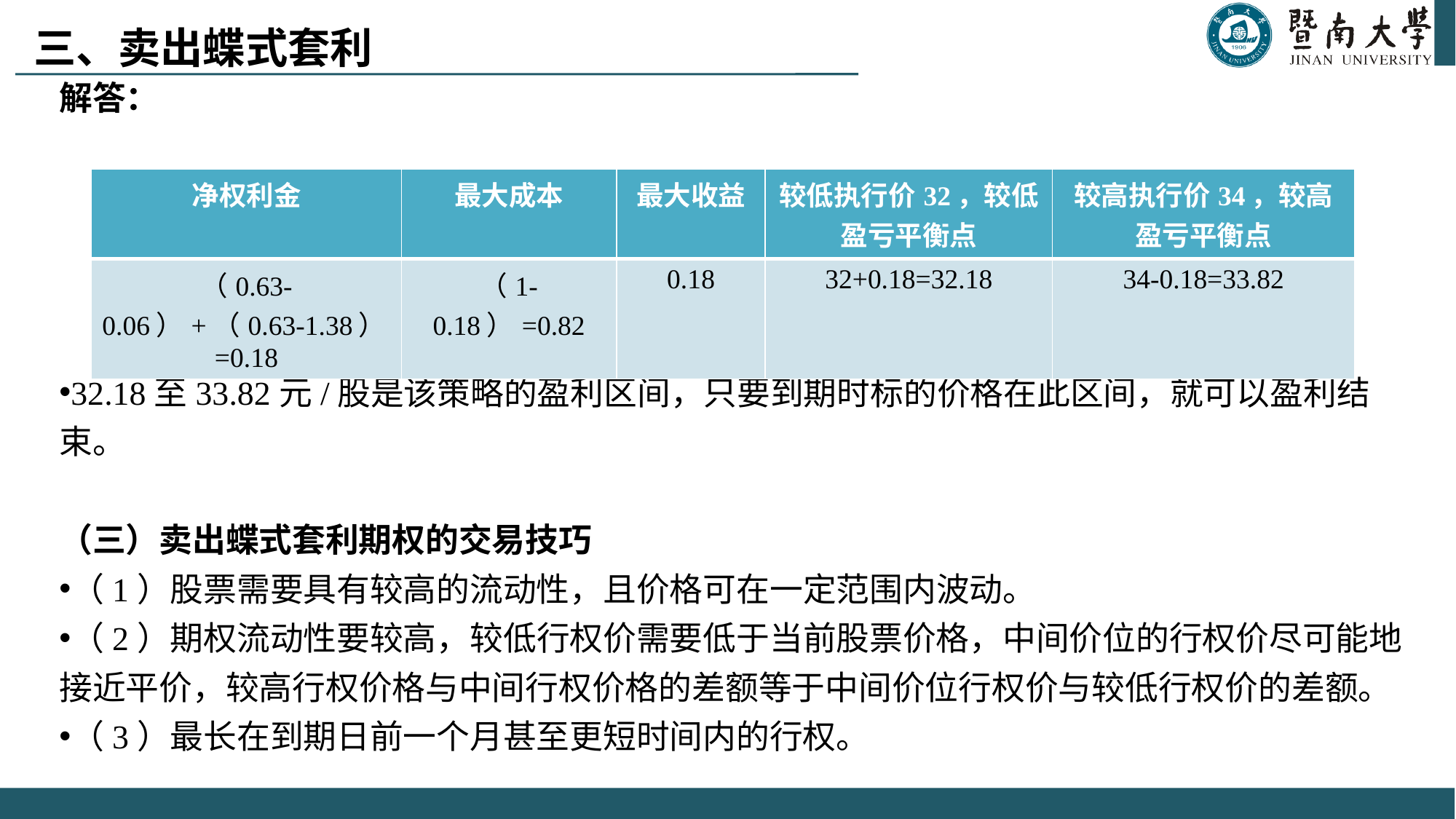

三、卖出蝶式套利
解答：

32.18至33.82元/股是该策略的盈利区间，只要到期时标的价格在此区间，就可以盈利结束。

（三）卖出蝶式套利期权的交易技巧
（1）股票需要具有较高的流动性，且价格可在一定范围内波动。
（2）期权流动性要较高，较低行权价需要低于当前股票价格，中间价位的行权价尽可能地接近平价，较高行权价格与中间行权价格的差额等于中间价位行权价与较低行权价的差额。
（3）最长在到期日前一个月甚至更短时间内的行权。

| 净权利金 | 最大成本 | 最大收益 | 较低执行价32，较低盈亏平衡点 | 较高执行价34，较高盈亏平衡点 |
| --- | --- | --- | --- | --- |
| （0.63-0.06）+（0.63-1.38）=0.18 | （1-0.18）=0.82 | 0.18 | 32+0.18=32.18 | 34-0.18=33.82 |